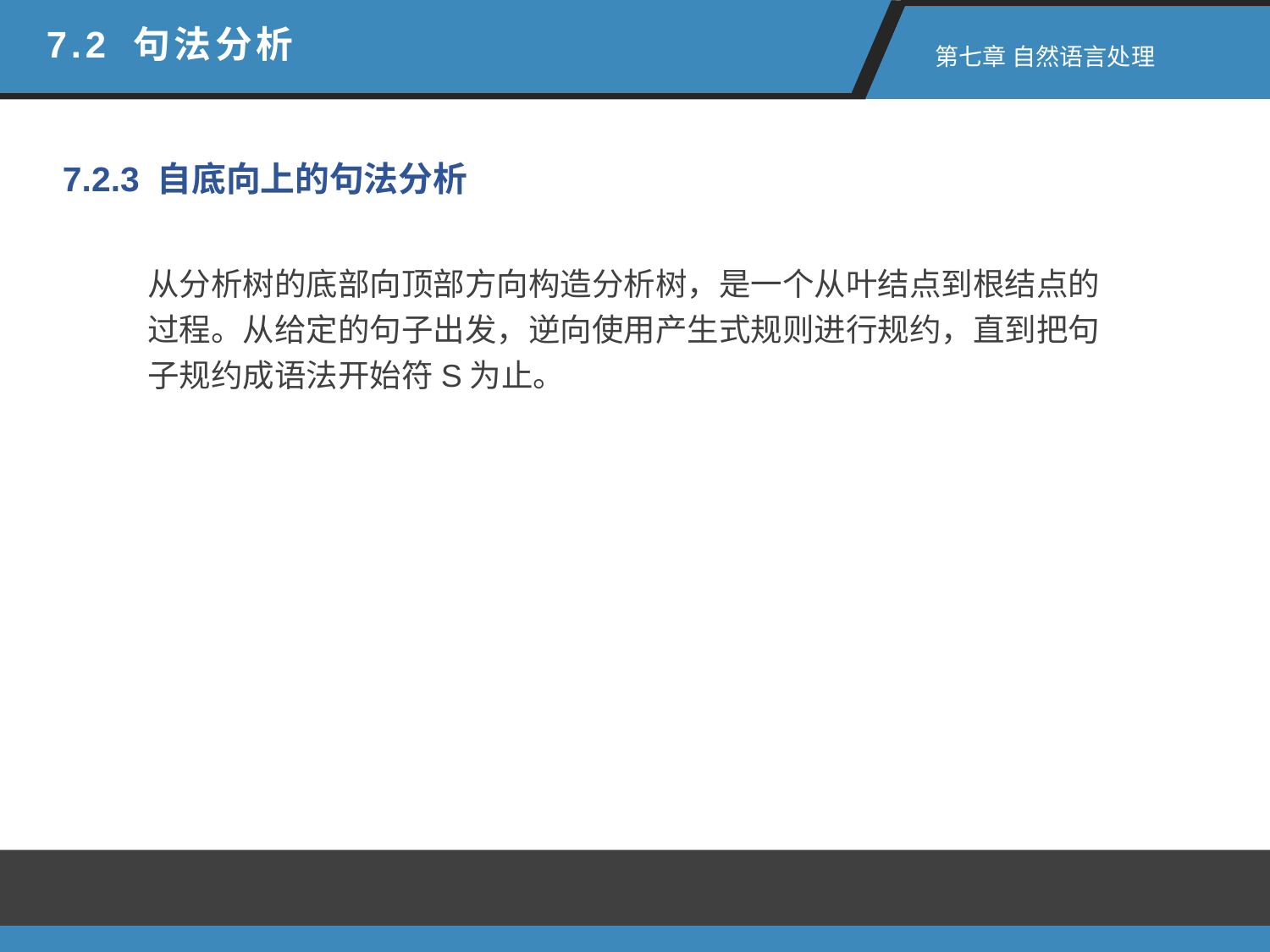

7.2 句法分析
  第七章 自然语言处理
7.2.3 自底向上的句法分析

从分析树的底部向顶部方向构造分析树，是一个从叶结点到根结点的过程。从给定的句子出发，逆向使用产生式规则进行规约，直到把句子规约成语法开始符S为止。